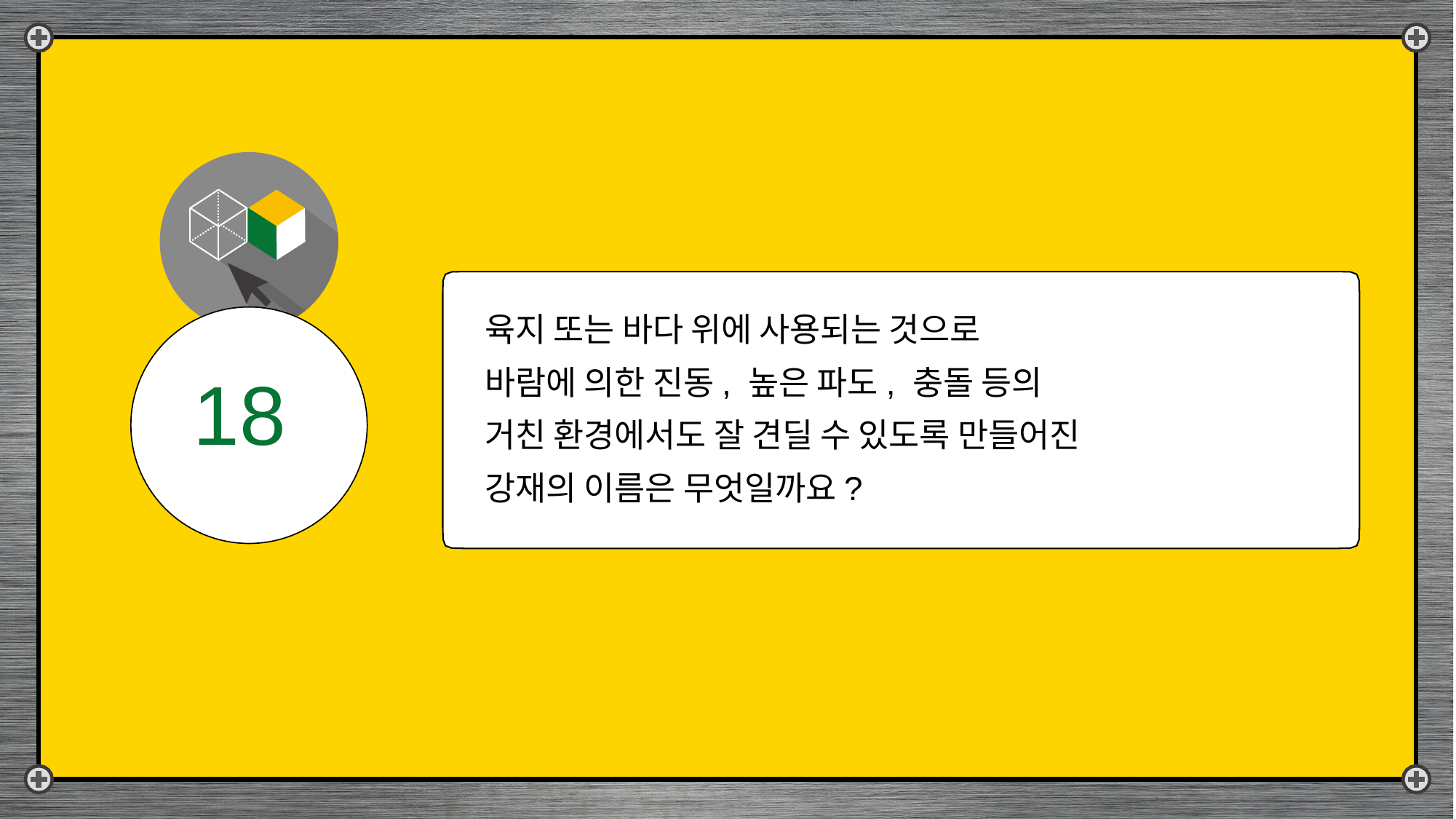

육지 또는 바다 위에 사용되는 것으로
바람에 의한 진동, 높은 파도, 충돌 등의
거친 환경에서도 잘 견딜 수 있도록 만들어진
강재의 이름은 무엇일까요?

18